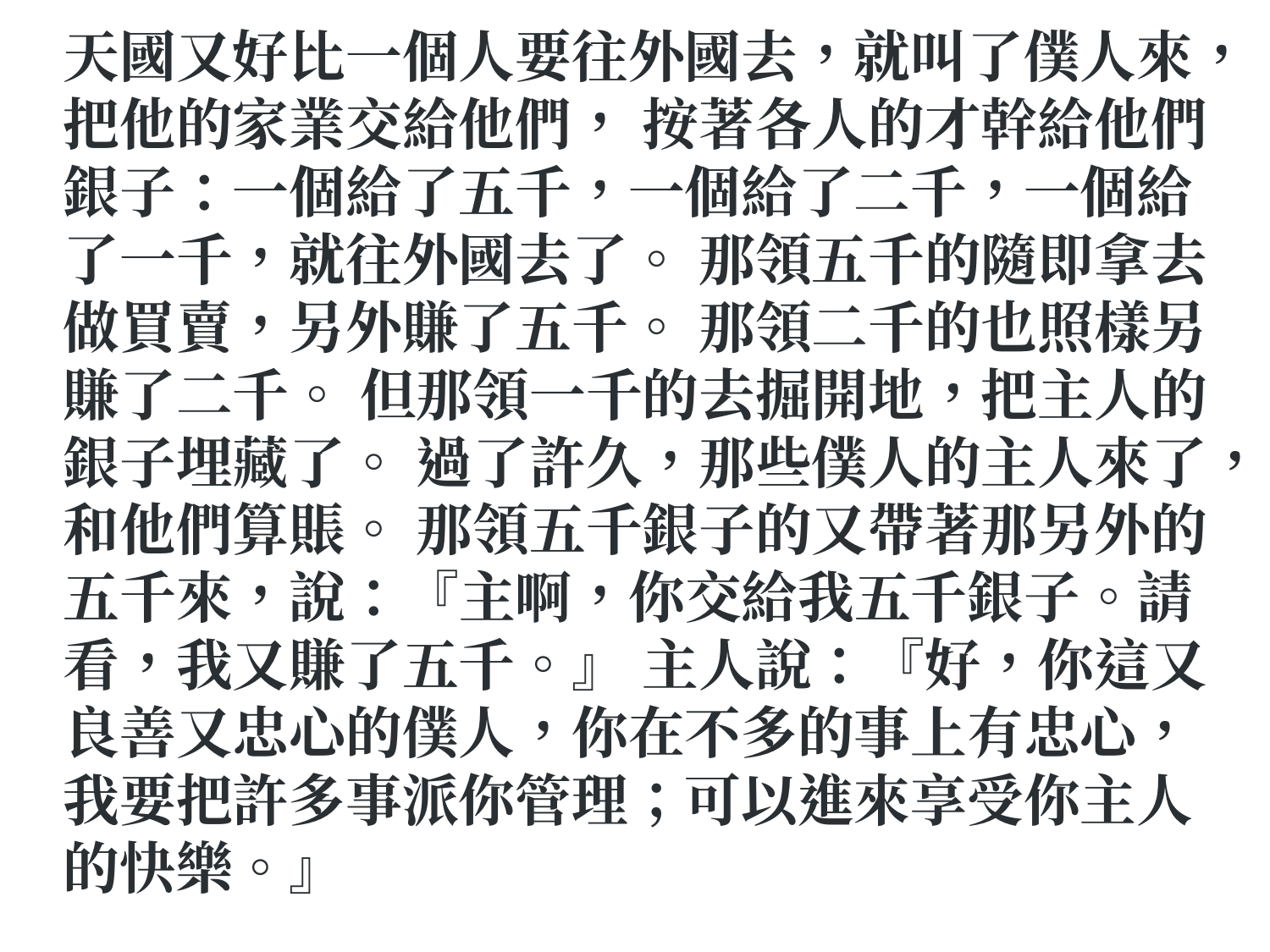

天國又好比一個人要往外國去，就叫了僕人來，把他的家業交給他們， 按著各人的才幹給他們銀子：一個給了五千，一個給了二千，一個給了一千，就往外國去了。 那領五千的隨即拿去做買賣，另外賺了五千。 那領二千的也照樣另賺了二千。 但那領一千的去掘開地，把主人的銀子埋藏了。 過了許久，那些僕人的主人來了，和他們算賬。 那領五千銀子的又帶著那另外的五千來，說：『主啊，你交給我五千銀子。請看，我又賺了五千。』 主人說：『好，你這又良善又忠心的僕人，你在不多的事上有忠心，我要把許多事派你管理；可以進來享受你主人的快樂。』